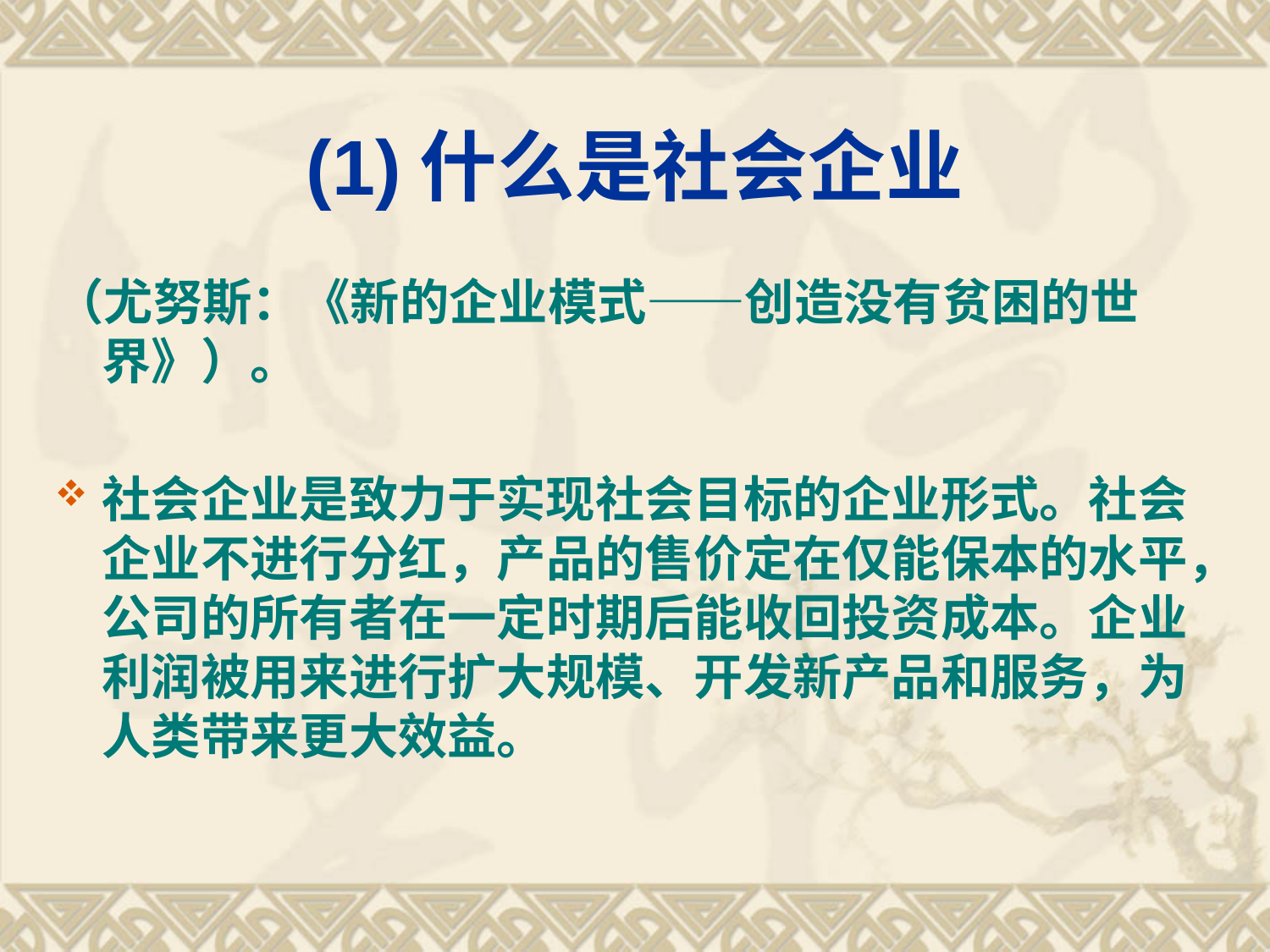

(1)什么是社会企业
（尤努斯：《新的企业模式——创造没有贫困的世界》）。

社会企业是致力于实现社会目标的企业形式。社会企业不进行分红，产品的售价定在仅能保本的水平，公司的所有者在一定时期后能收回投资成本。企业利润被用来进行扩大规模、开发新产品和服务，为人类带来更大效益。